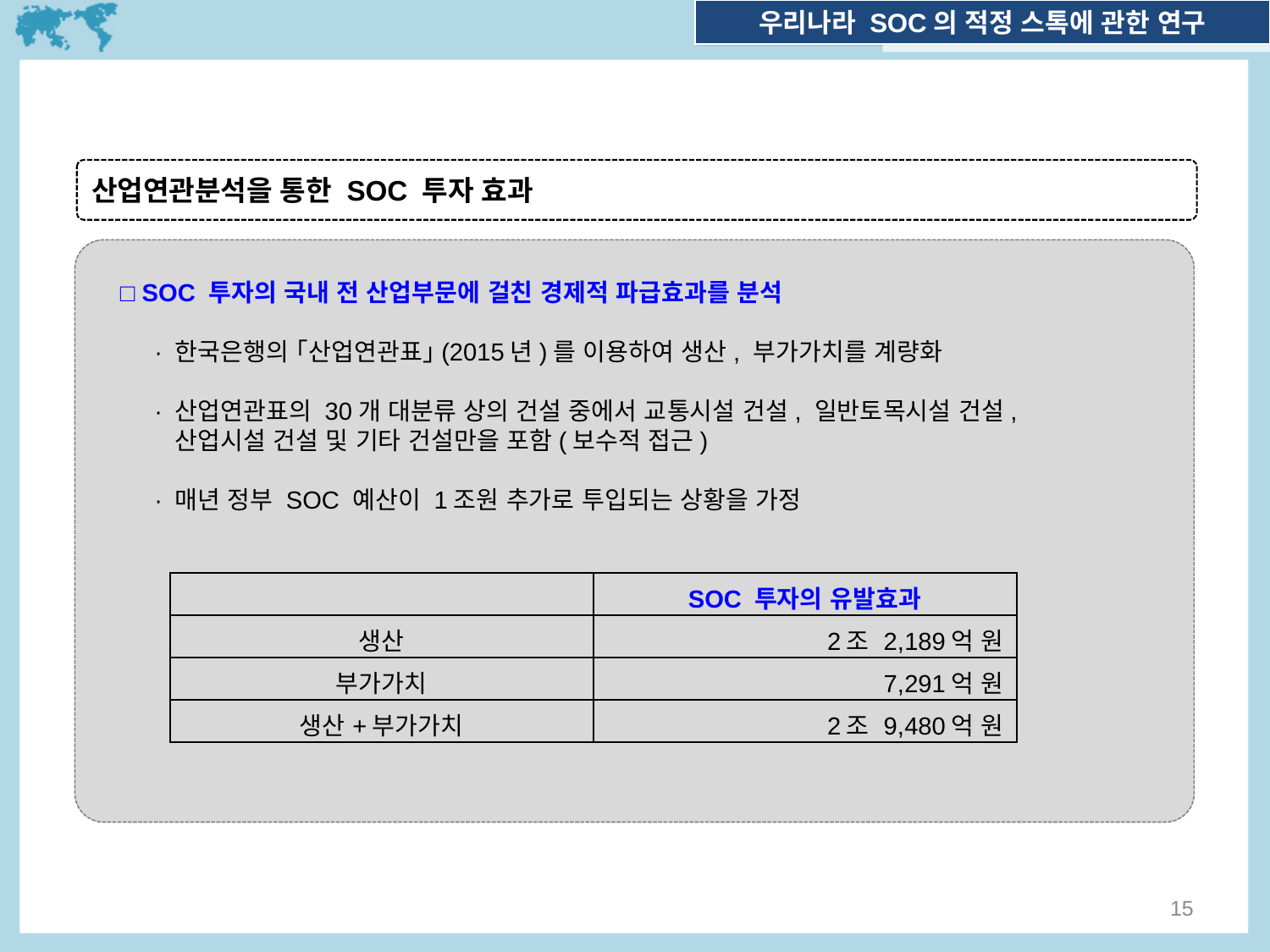

산업연관분석을 통한 SOC 투자 효과

□ SOC 투자의 국내 전 산업부문에 걸친 경제적 파급효과를 분석

     ∙ 한국은행의 ｢산업연관표｣(2015년)를 이용하여 생산, 부가가치를 계량화

     ∙ 산업연관표의 30개 대분류 상의 건설 중에서 교통시설 건설, 일반토목시설 건설,
       산업시설 건설 및 기타 건설만을 포함(보수적 접근)

     ∙ 매년 정부 SOC 예산이 1조원 추가로 투입되는 상황을 가정

|  | SOC 투자의 유발효과 |
| --- | --- |
| 생산 | 2조 2,189억 원 |
| 부가가치 | 7,291억 원 |
| 생산+부가가치 | 2조 9,480억 원 |
15